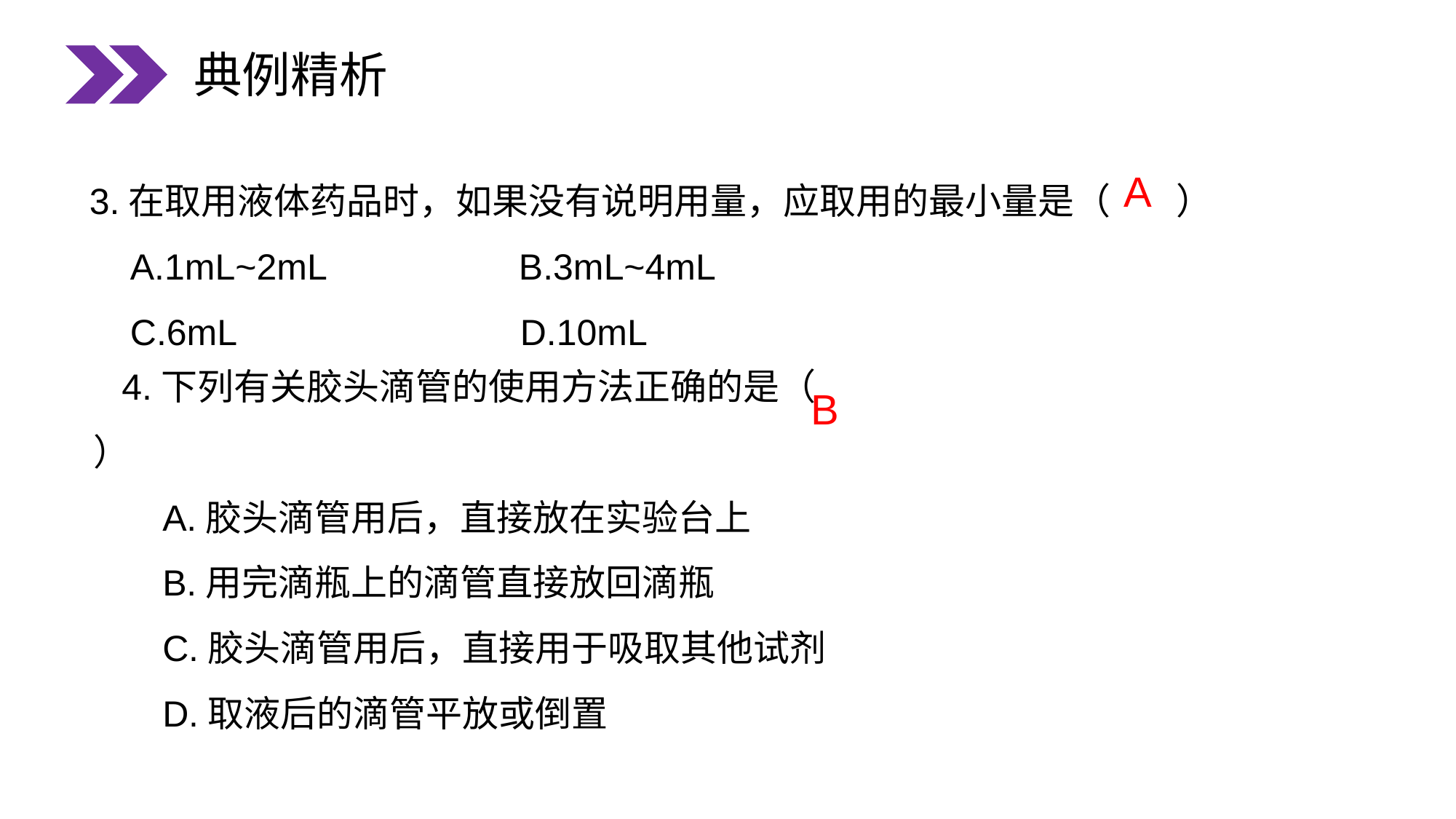

典例精析
3.在取用液体药品时，如果没有说明用量，应取用的最小量是（        ）
    A.1mL~2mL                   B.3mL~4mL
    C.6mL                            D.10mL
A
4.下列有关胶头滴管的使用方法正确的是（         ）
    A.胶头滴管用后，直接放在实验台上
    B.用完滴瓶上的滴管直接放回滴瓶
    C.胶头滴管用后，直接用于吸取其他试剂
    D.取液后的滴管平放或倒置
B